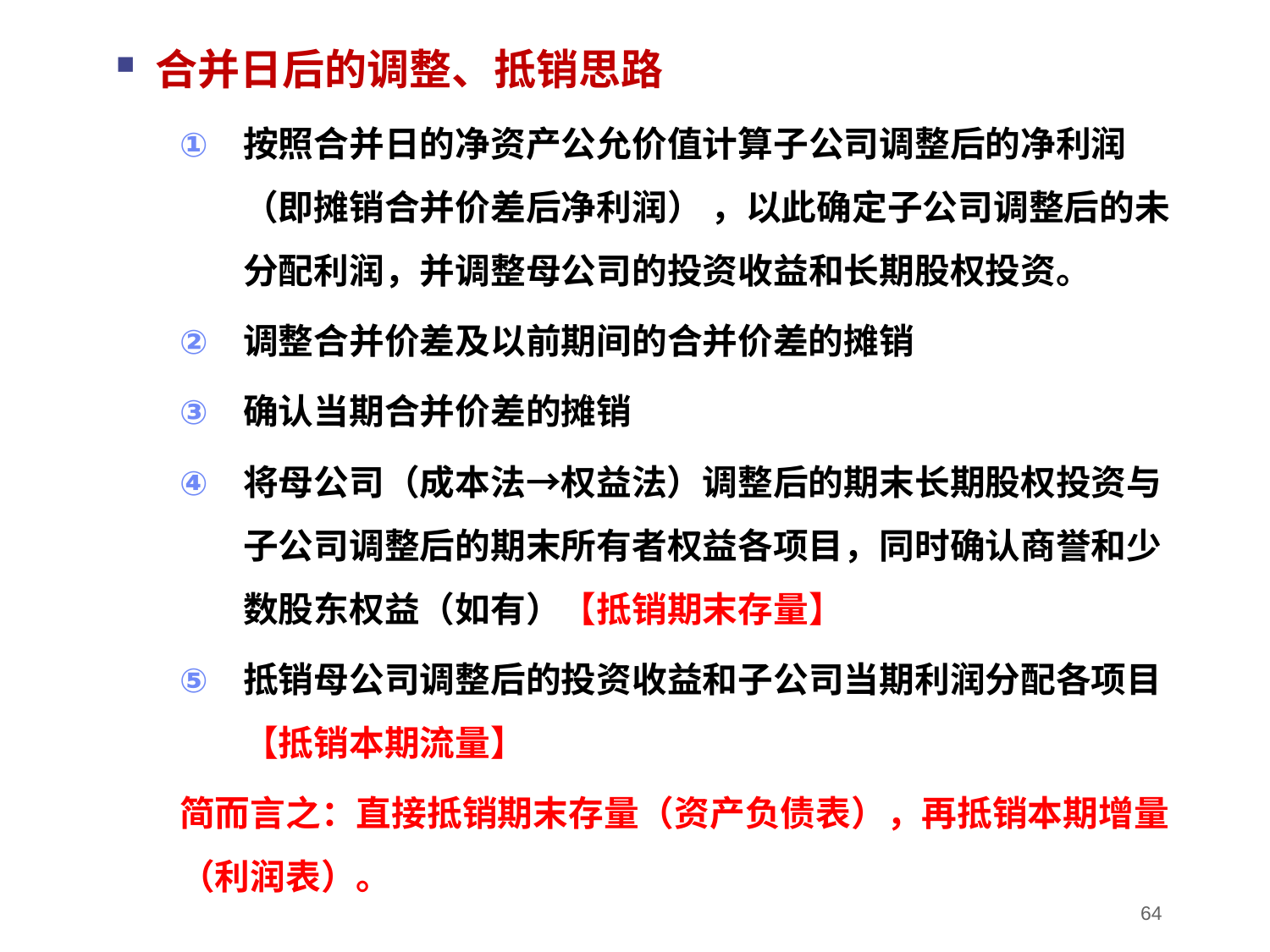

合并日后的调整、抵销思路
按照合并日的净资产公允价值计算子公司调整后的净利润（即摊销合并价差后净利润） ，以此确定子公司调整后的未分配利润，并调整母公司的投资收益和长期股权投资。
调整合并价差及以前期间的合并价差的摊销
确认当期合并价差的摊销
将母公司（成本法→权益法）调整后的期末长期股权投资与子公司调整后的期末所有者权益各项目，同时确认商誉和少数股东权益（如有）【抵销期末存量】
抵销母公司调整后的投资收益和子公司当期利润分配各项目【抵销本期流量】
简而言之：直接抵销期末存量（资产负债表），再抵销本期增量（利润表）。

64